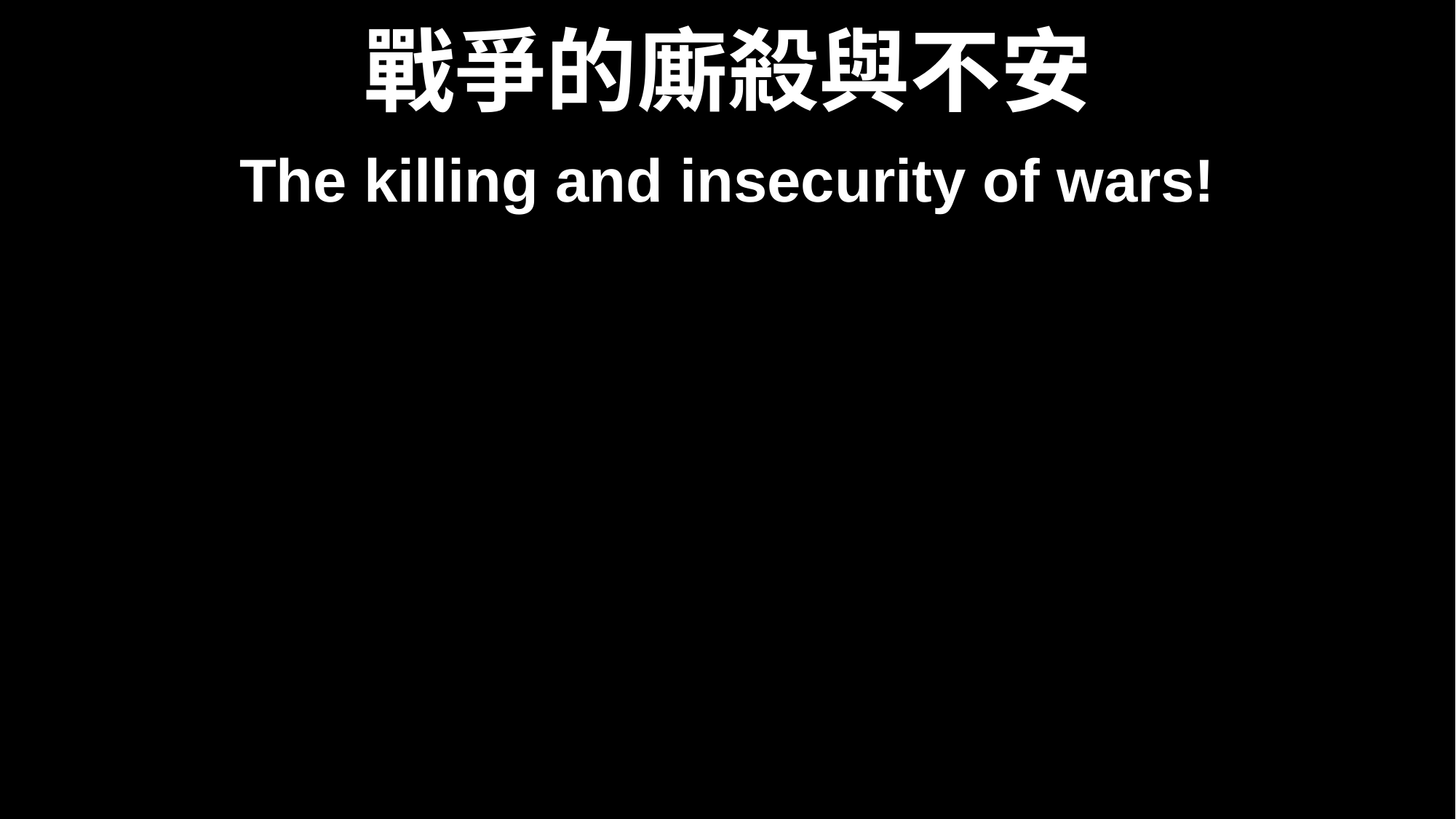

# 戰爭的廝殺與不安
The killing and insecurity of wars!